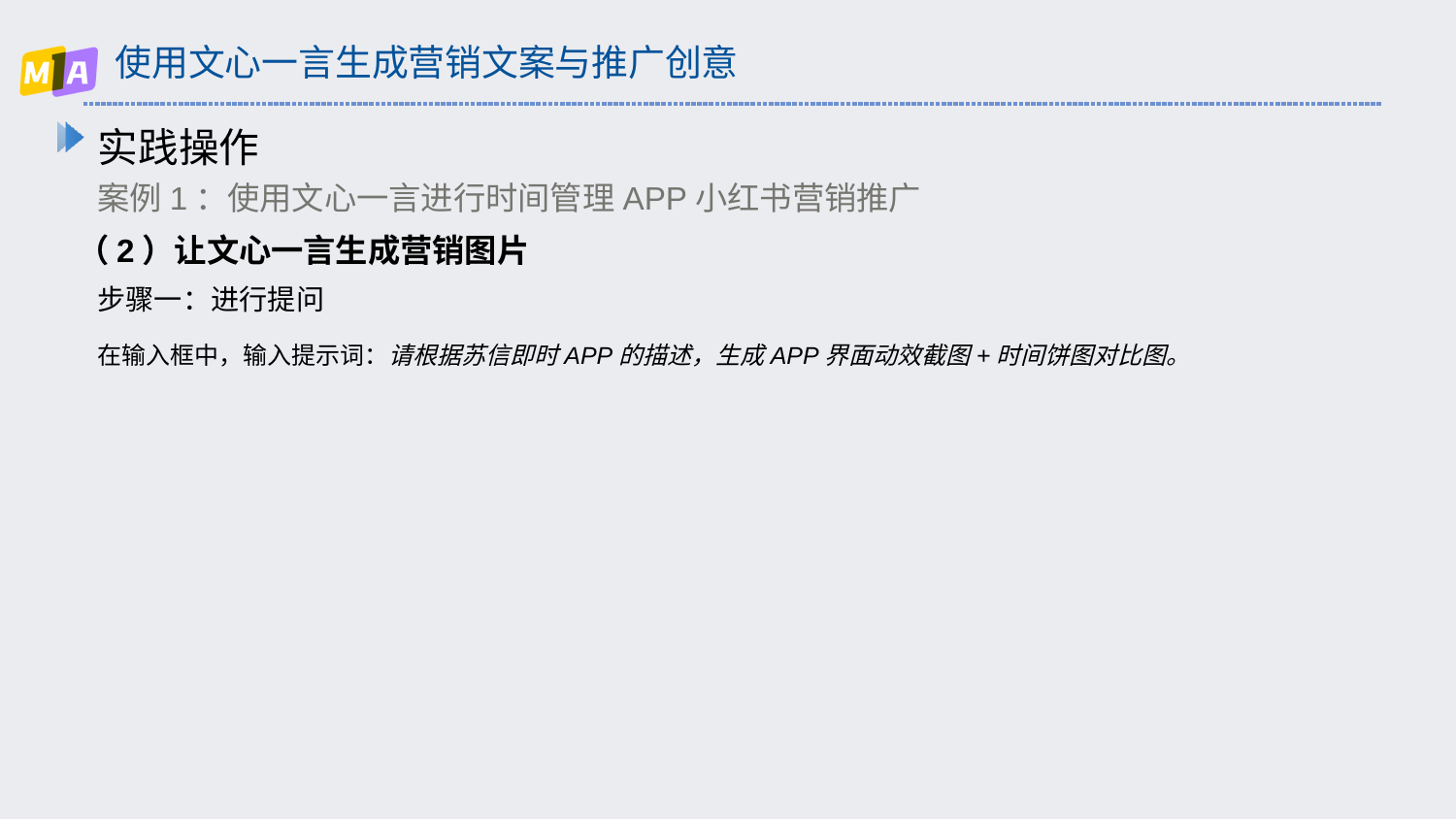

# 使用文心一言生成营销文案与推广创意
实践操作
案例1：使用文心一言进行时间管理APP小红书营销推广
（2）让文心一言生成营销图片
步骤一：进行提问
在输入框中，输入提示词：请根据苏信即时APP的描述，生成APP界面动效截图+时间饼图对比图。